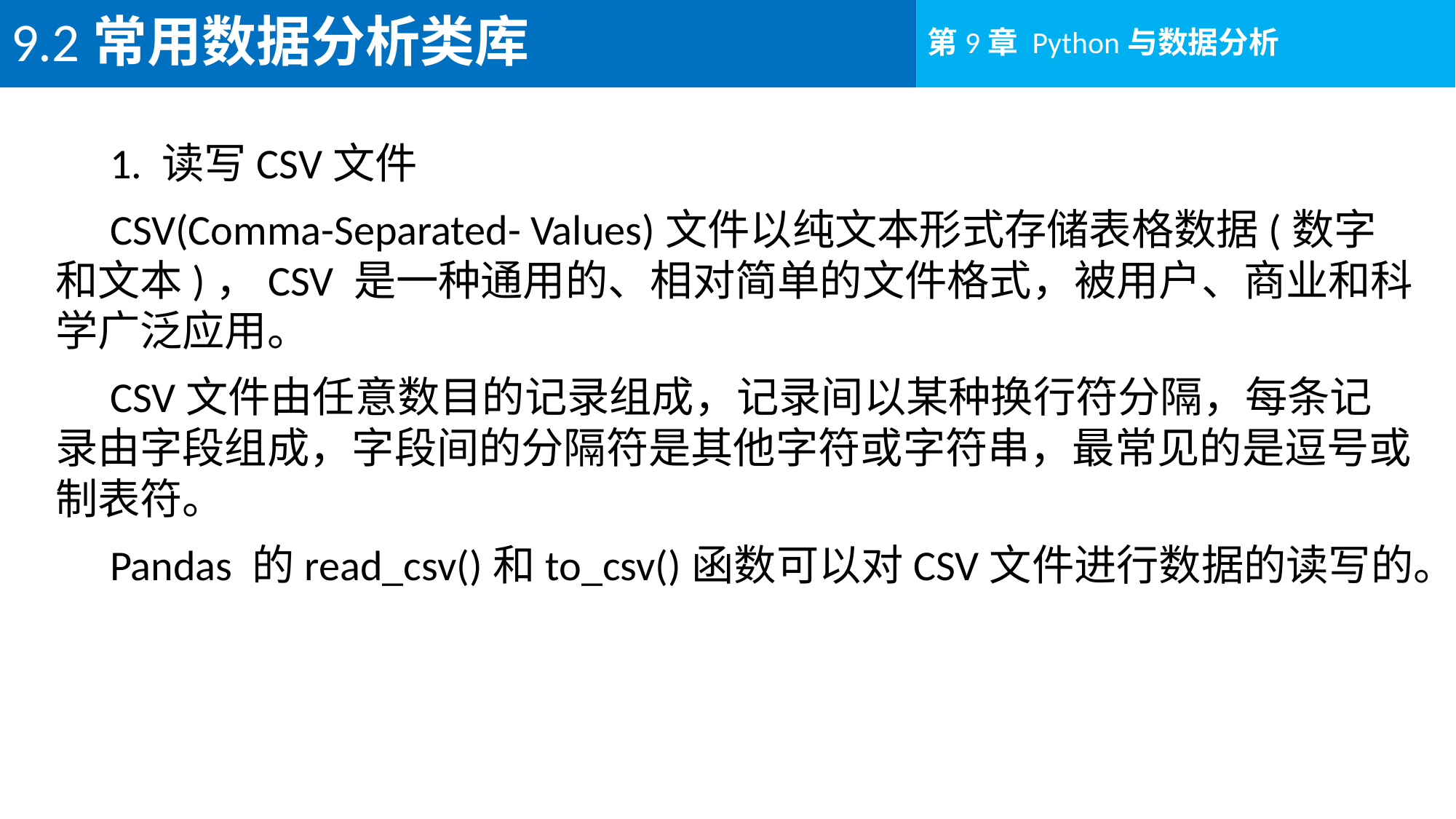

# 9.2常用数据分析类库
1. 读写CSV文件
CSV(Comma-Separated- Values)文件以纯文本形式存储表格数据(数字和文本)，CSV 是一种通用的、相对简单的文件格式，被用户、商业和科学广泛应用。
CSV文件由任意数目的记录组成，记录间以某种换行符分隔，每条记录由字段组成，字段间的分隔符是其他字符或字符串，最常见的是逗号或制表符。
Pandas 的read_csv()和to_csv()函数可以对CSV文件进行数据的读写的。